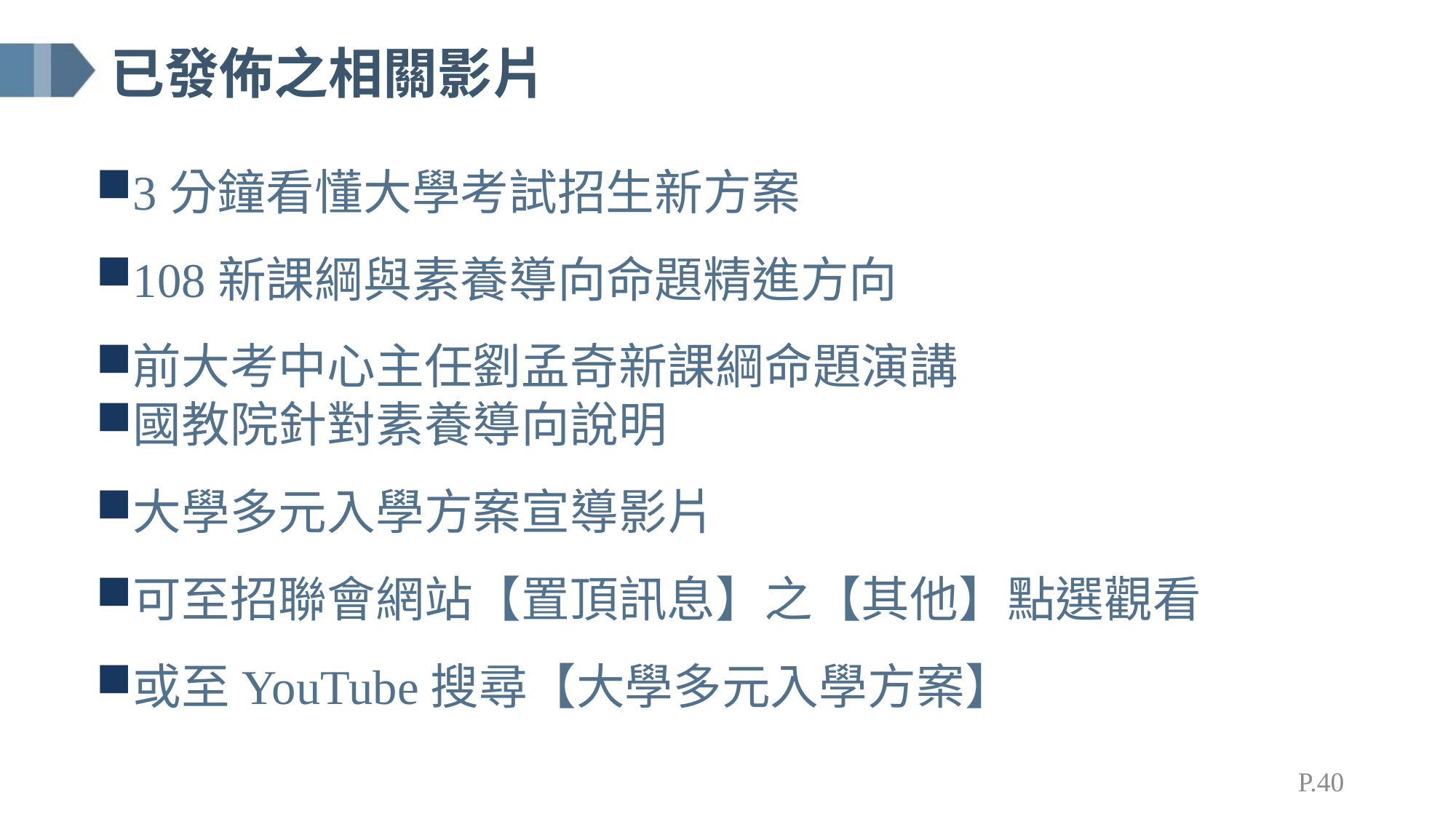

# 已發佈之相關影片
3分鐘看懂大學考試招生新方案
108新課綱與素養導向命題精進方向
前大考中心主任劉孟奇新課綱命題演講
國教院針對素養導向說明
大學多元入學方案宣導影片
可至招聯會網站【置頂訊息】之【其他】點選觀看
或至YouTube搜尋【大學多元入學方案】
P.40